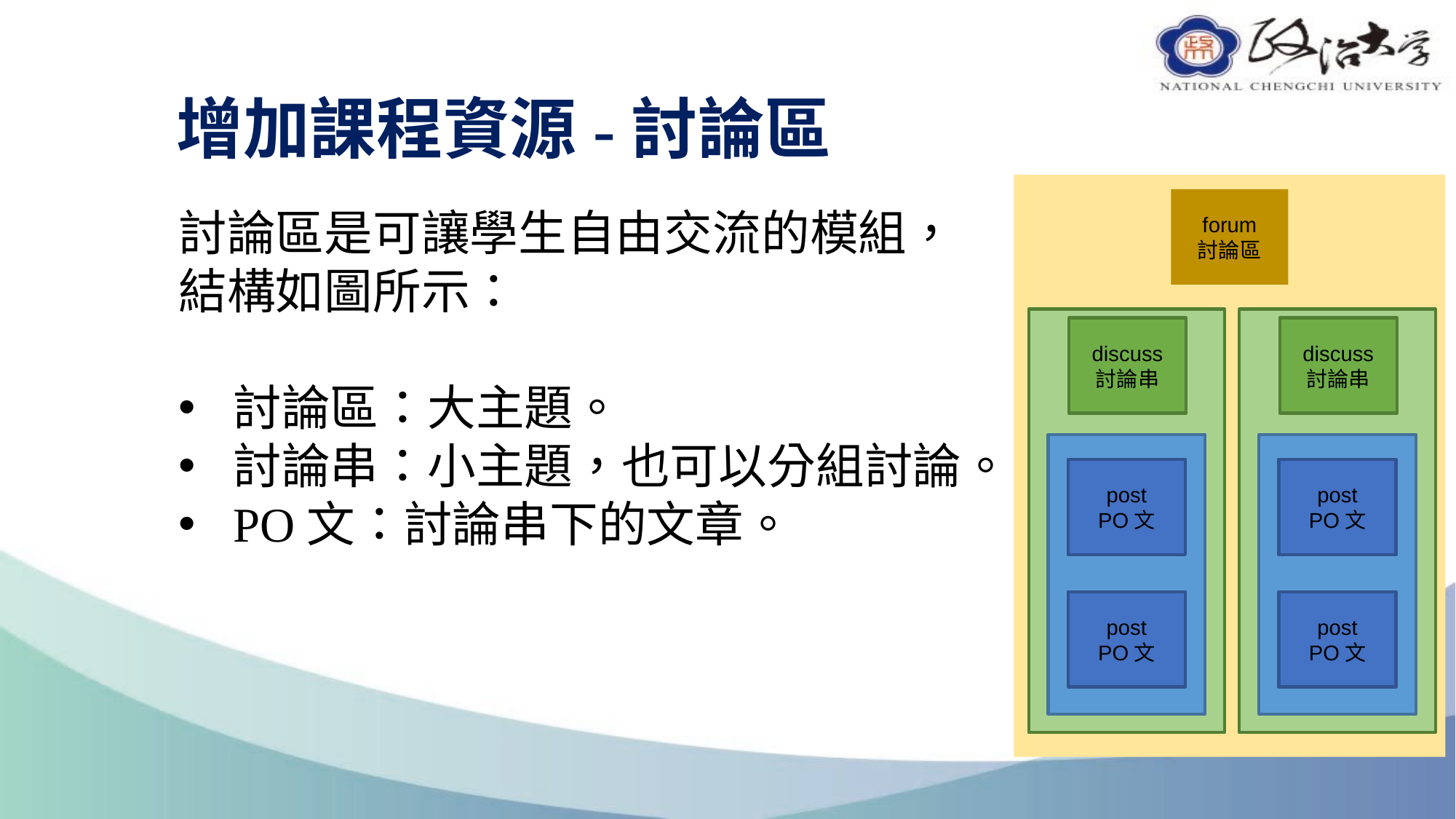

# 增加課程資源-討論區

forum
討論區
討論區是可讓學生自由交流的模組，
結構如圖所示：

討論區：大主題。
討論串：小主題，也可以分組討論。
PO文：討論串下的文章。

discuss
討論串

post
PO文
post
PO文

discuss
討論串

post
PO文
post
PO文